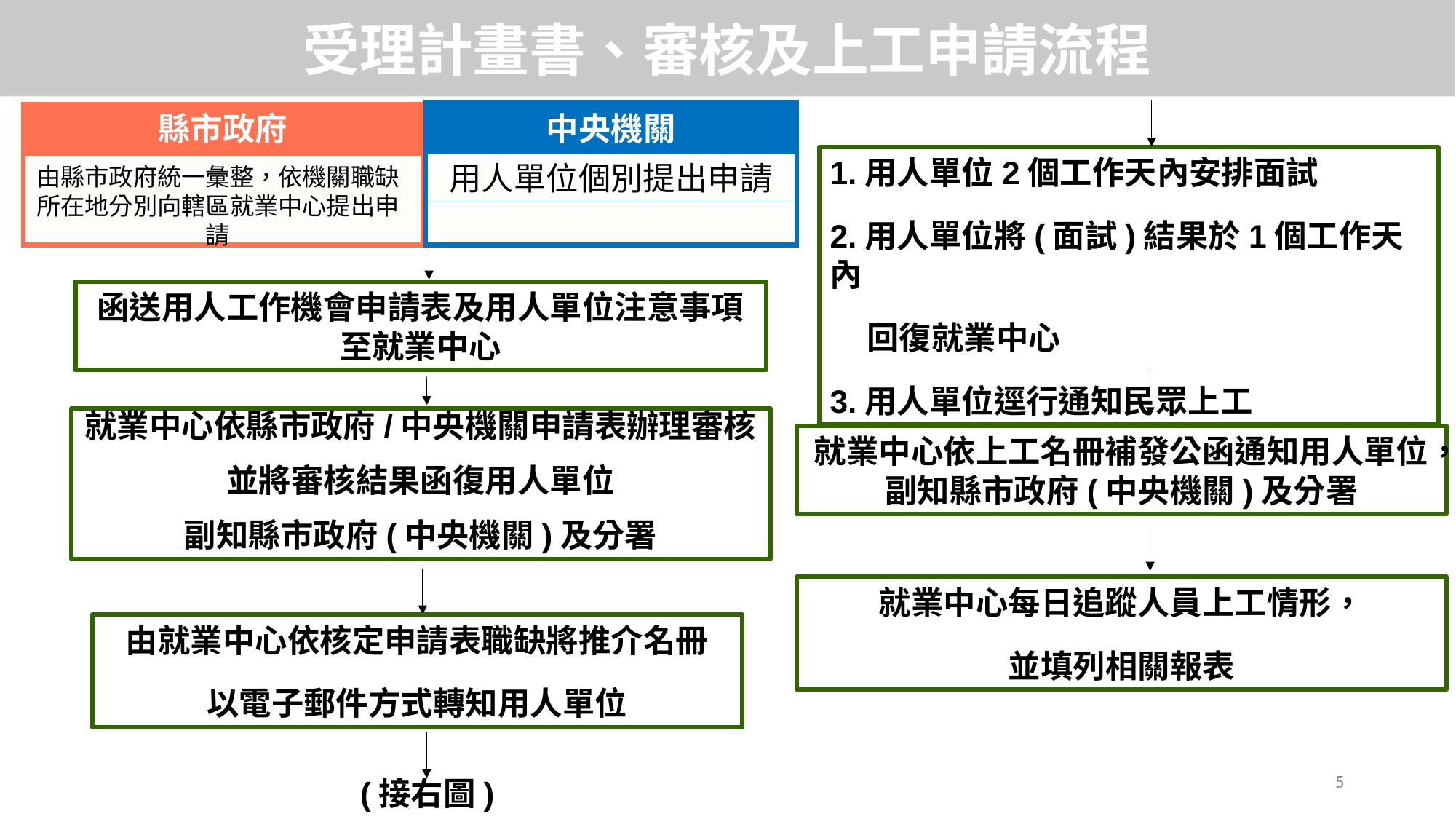

受理計畫書、審核及上工申請流程
縣市政府

由縣市政府統一彙整，依機關職缺所在地分別向轄區就業中心提出申請
中央機關

用人單位個別提出申請
1.用人單位2個工作天內安排面試
2.用人單位將(面試)結果於1個工作天內
    回復就業中心
3.用人單位逕行通知民眾上工
函送用人工作機會申請表及用人單位注意事項至就業中心
就業中心依縣市政府/中央機關申請表辦理審核
並將審核結果函復用人單位
副知縣市政府(中央機關)及分署
就業中心依上工名冊補發公函通知用人單位，副知縣市政府(中央機關)及分署
就業中心每日追蹤人員上工情形，
並填列相關報表
由就業中心依核定申請表職缺將推介名冊
以電子郵件方式轉知用人單位
5
(接右圖)